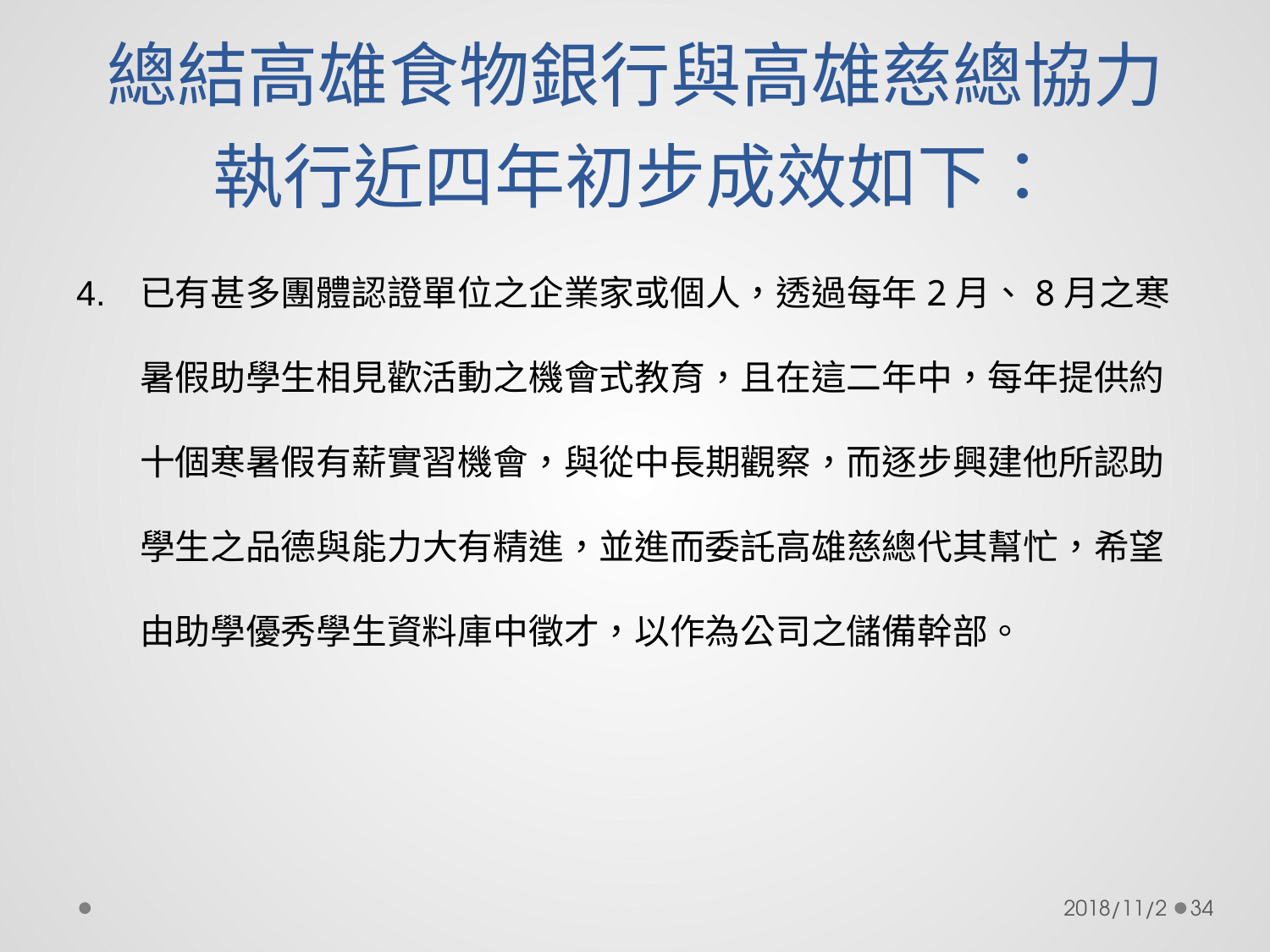

# 總結高雄食物銀行與高雄慈總協力 執行近四年初步成效如下：
已有甚多團體認證單位之企業家或個人，透過每年2月、8月之寒暑假助學生相見歡活動之機會式教育，且在這二年中，每年提供約十個寒暑假有薪實習機會，與從中長期觀察，而逐步興建他所認助學生之品德與能力大有精進，並進而委託高雄慈總代其幫忙，希望由助學優秀學生資料庫中徵才，以作為公司之儲備幹部。

2018/11/2
34